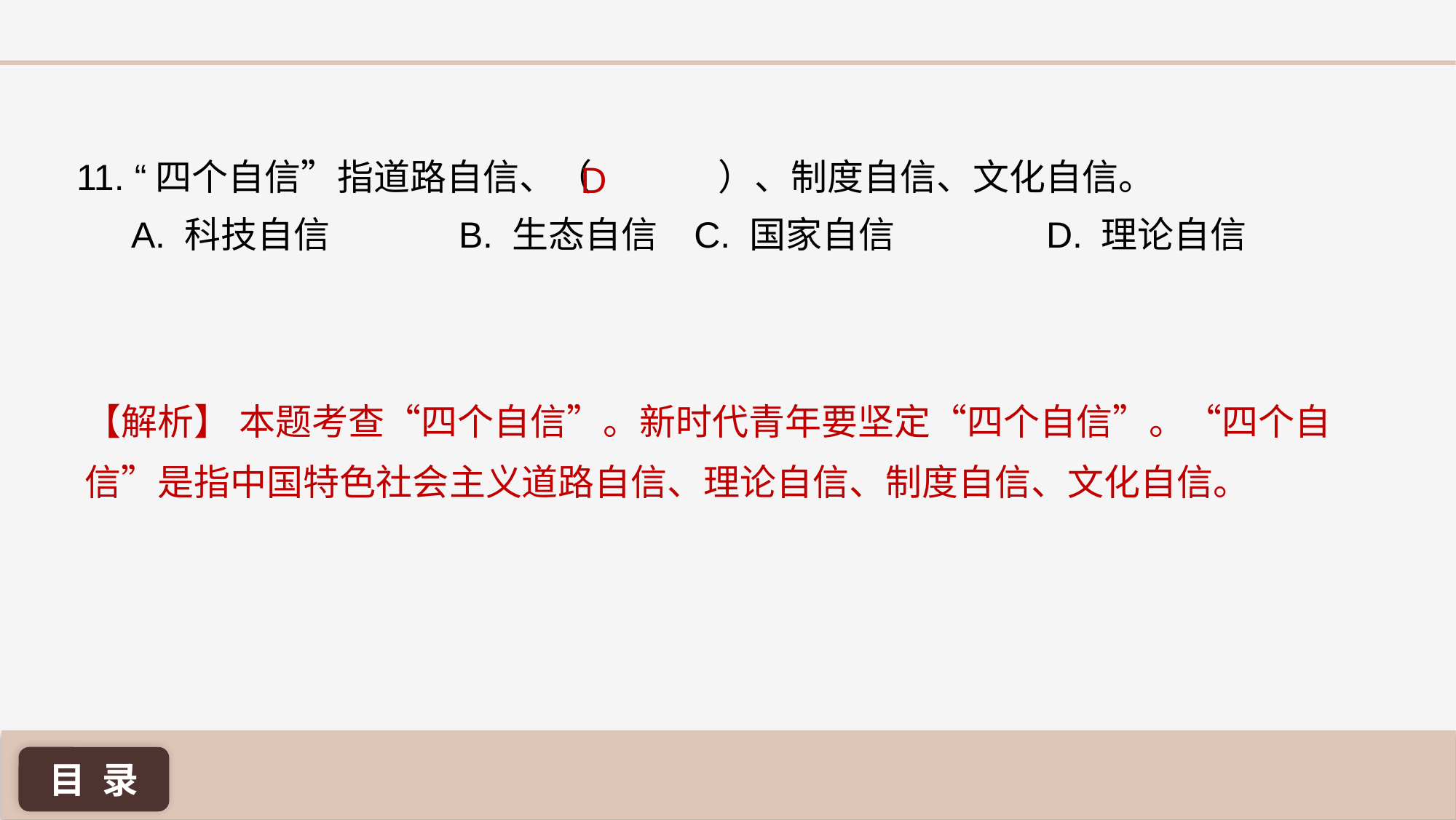

11. “四个自信”指道路自信、（ 	     ）、制度自信、文化自信。
A. 科技自信 		B. 生态自信	 C. 国家自信 	    D. 理论自信
D
【解析】 本题考查“四个自信”。新时代青年要坚定“四个自信”。“四个自信”是指中国特色社会主义道路自信、理论自信、制度自信、文化自信。